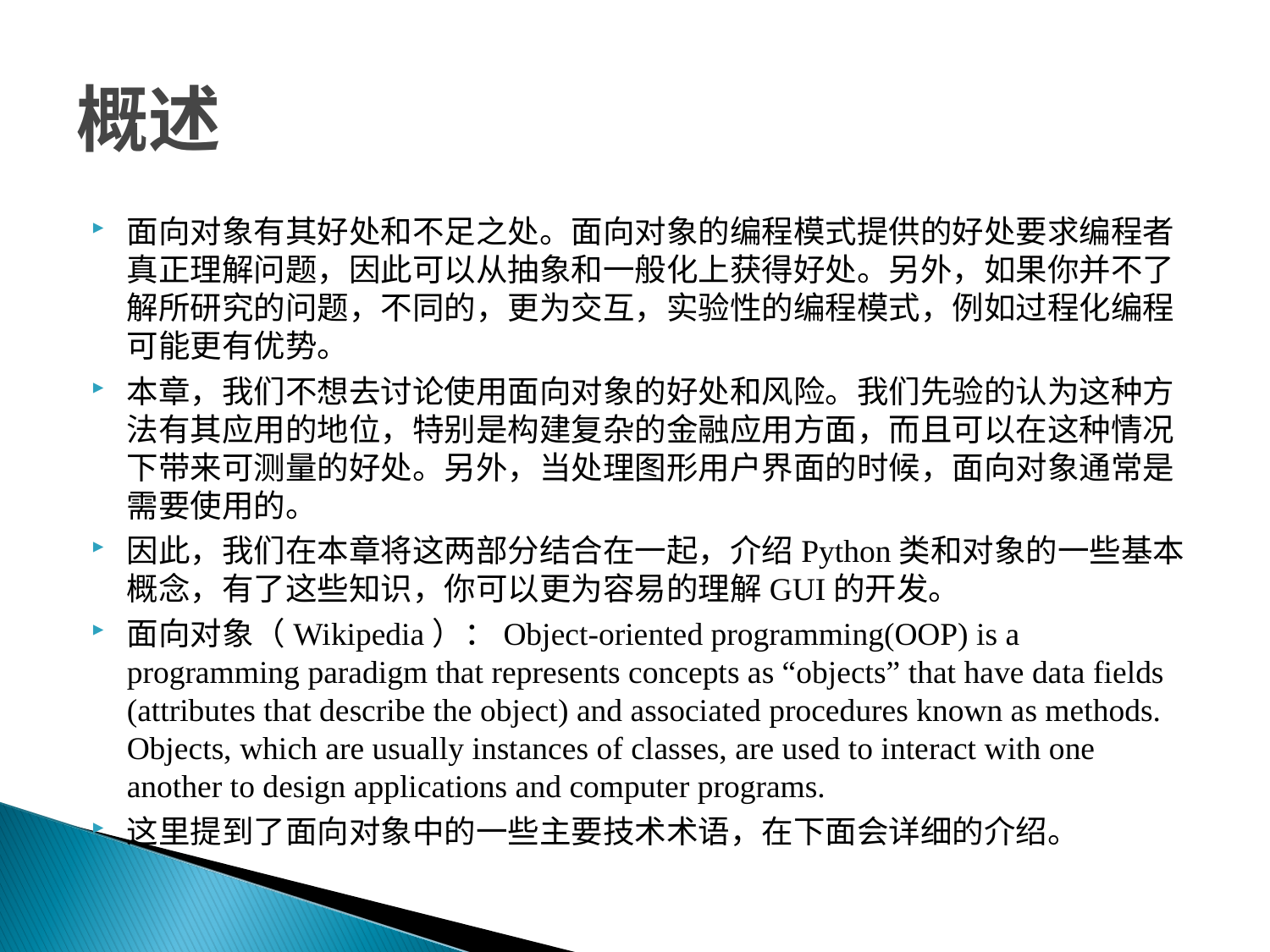

# 概述
面向对象有其好处和不足之处。面向对象的编程模式提供的好处要求编程者真正理解问题，因此可以从抽象和一般化上获得好处。另外，如果你并不了解所研究的问题，不同的，更为交互，实验性的编程模式，例如过程化编程可能更有优势。
本章，我们不想去讨论使用面向对象的好处和风险。我们先验的认为这种方法有其应用的地位，特别是构建复杂的金融应用方面，而且可以在这种情况下带来可测量的好处。另外，当处理图形用户界面的时候，面向对象通常是需要使用的。
因此，我们在本章将这两部分结合在一起，介绍Python类和对象的一些基本概念，有了这些知识，你可以更为容易的理解GUI的开发。
面向对象（Wikipedia）：Object-oriented programming(OOP) is a programming paradigm that represents concepts as “objects” that have data fields (attributes that describe the object) and associated procedures known as methods. Objects, which are usually instances of classes, are used to interact with one another to design applications and computer programs.
这里提到了面向对象中的一些主要技术术语，在下面会详细的介绍。